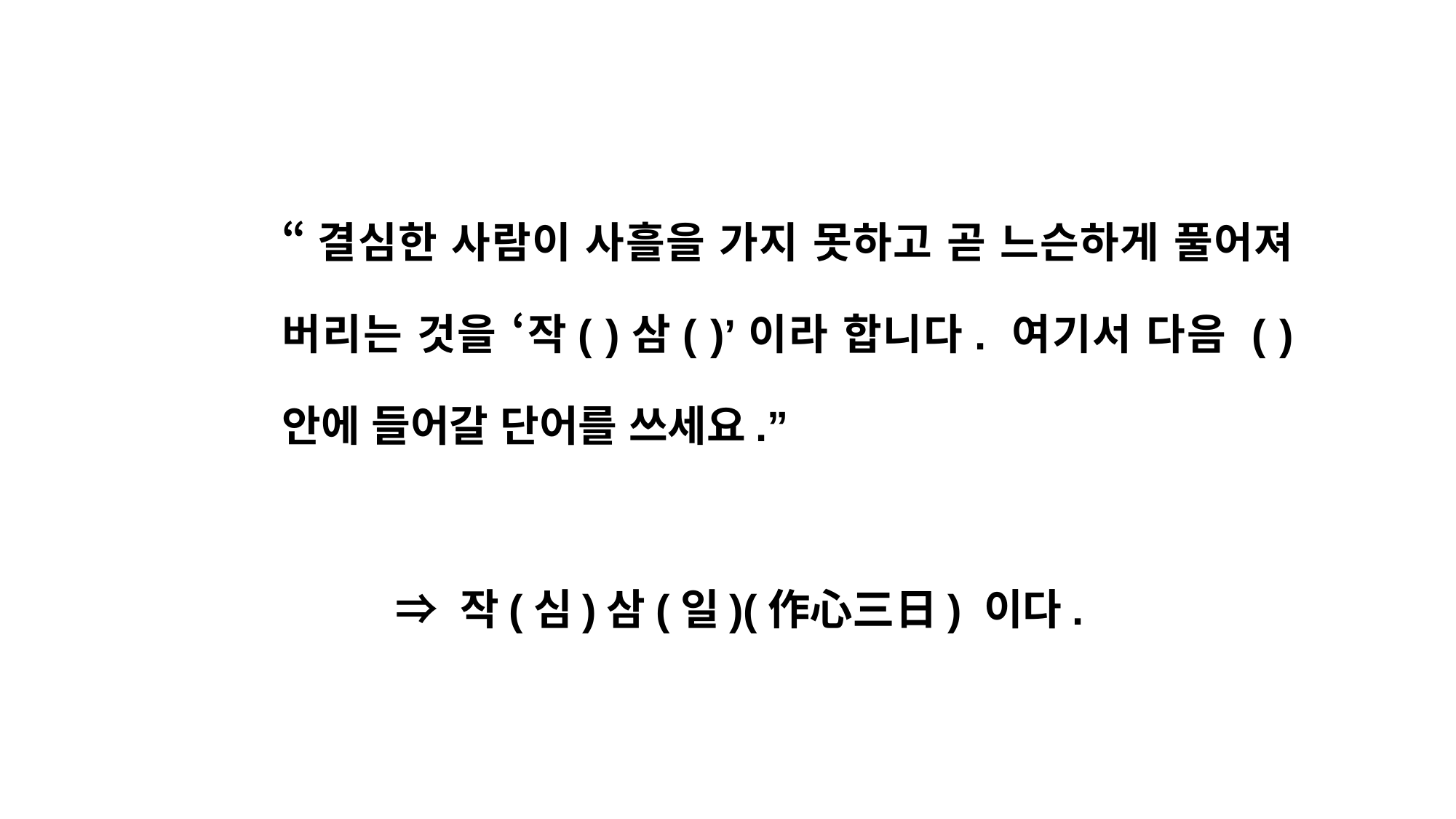

“결심한 사람이 사흘을 가지 못하고 곧 느슨하게 풀어져 버리는 것을 ‘작( )삼( )’이라 합니다. 여기서 다음 ( ) 안에 들어갈 단어를 쓰세요.”

	             ⇒ 작(심)삼(일)(作心三日) 이다.